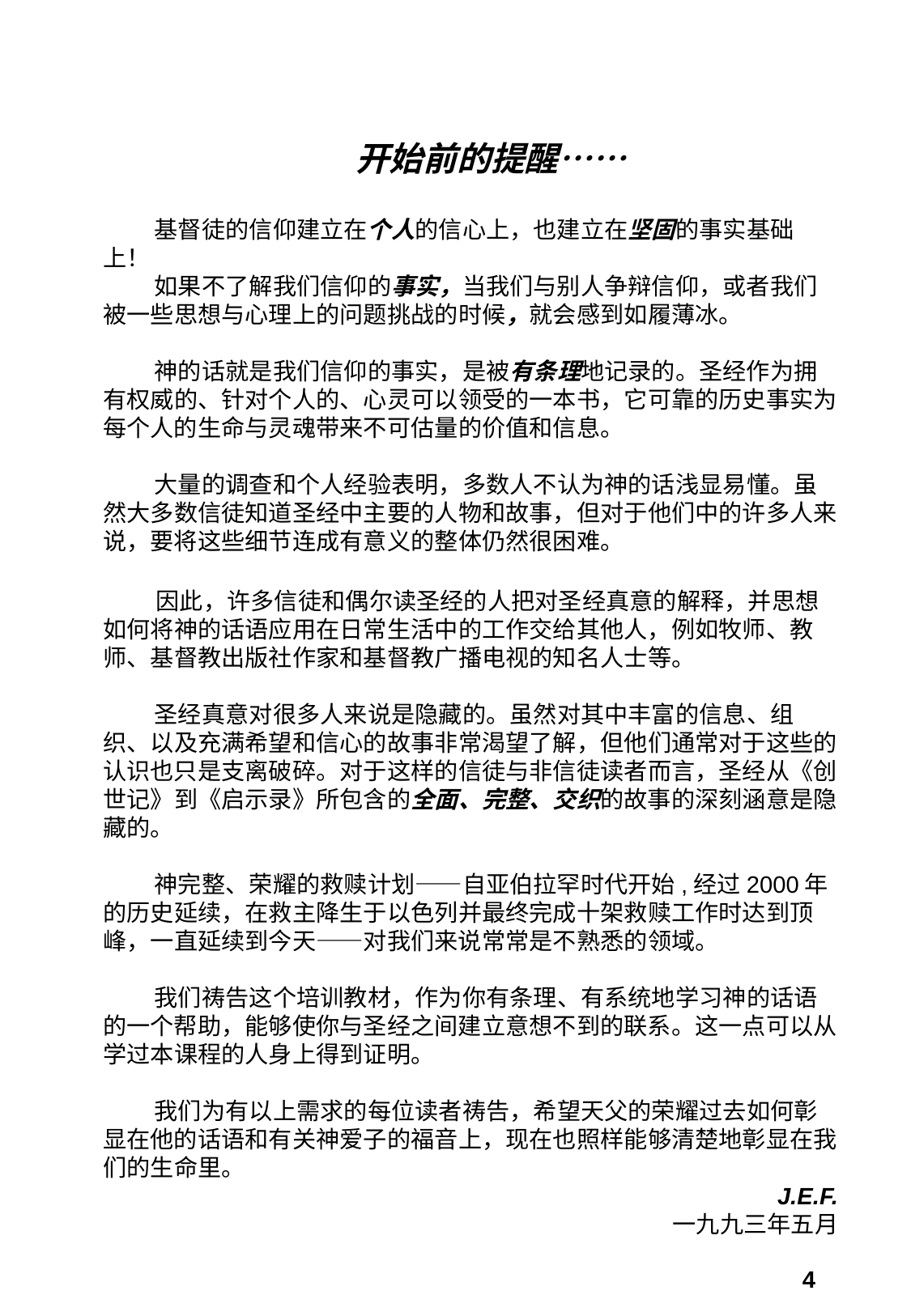

开始前的提醒……

 基督徒的信仰建立在个人的信心上，也建立在坚固的事实基础上！
 如果不了解我们信仰的事实，当我们与别人争辩信仰，或者我们被一些思想与心理上的问题挑战的时候，就会感到如履薄冰。

 神的话就是我们信仰的事实，是被有条理地记录的。圣经作为拥有权威的、针对个人的、心灵可以领受的一本书，它可靠的历史事实为每个人的生命与灵魂带来不可估量的价值和信息。

 大量的调查和个人经验表明，多数人不认为神的话浅显易懂。虽然大多数信徒知道圣经中主要的人物和故事，但对于他们中的许多人来说，要将这些细节连成有意义的整体仍然很困难。

 因此，许多信徒和偶尔读圣经的人把对圣经真意的解释，并思想如何将神的话语应用在日常生活中的工作交给其他人，例如牧师、教师、基督教出版社作家和基督教广播电视的知名人士等。

 圣经真意对很多人来说是隐藏的。虽然对其中丰富的信息、组织、以及充满希望和信心的故事非常渴望了解，但他们通常对于这些的认识也只是支离破碎。对于这样的信徒与非信徒读者而言，圣经从《创世记》到《启示录》所包含的全面、完整、交织的故事的深刻涵意是隐藏的。

 神完整、荣耀的救赎计划——自亚伯拉罕时代开始,经过2000年的历史延续，在救主降生于以色列并最终完成十架救赎工作时达到顶峰，一直延续到今天——对我们来说常常是不熟悉的领域。

 我们祷告这个培训教材，作为你有条理、有系统地学习神的话语的一个帮助，能够使你与圣经之间建立意想不到的联系。这一点可以从学过本课程的人身上得到证明。

 我们为有以上需求的每位读者祷告，希望天父的荣耀过去如何彰显在他的话语和有关神爱子的福音上，现在也照样能够清楚地彰显在我们的生命里。
J.E.F.
一九九三年五月

4